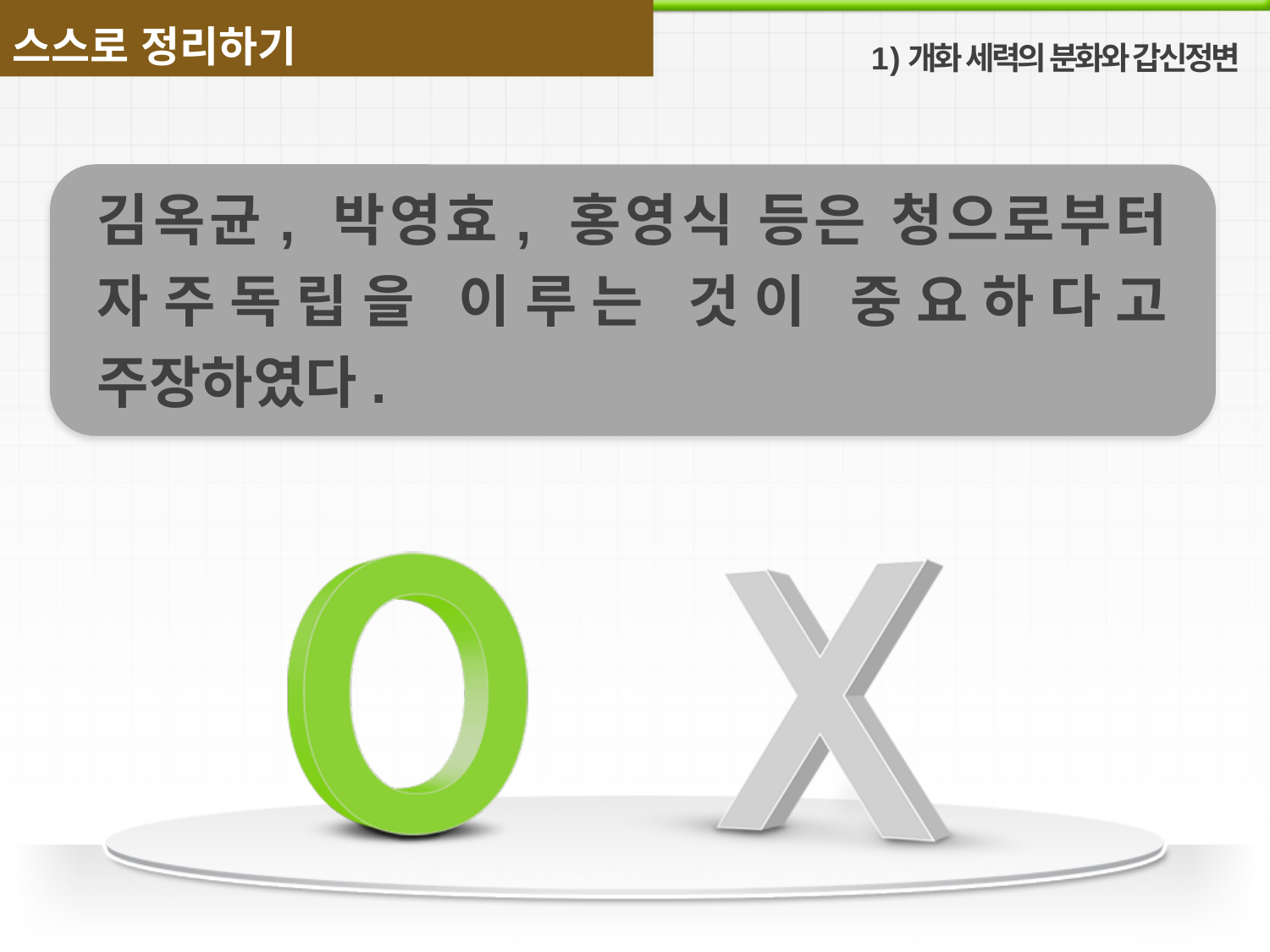

스스로 정리하기
개화 세력의 분화와 갑신정변

김옥균, 박영효, 홍영식 등은 청으로부터 자주독립을 이루는 것이 중요하다고 주장하였다.